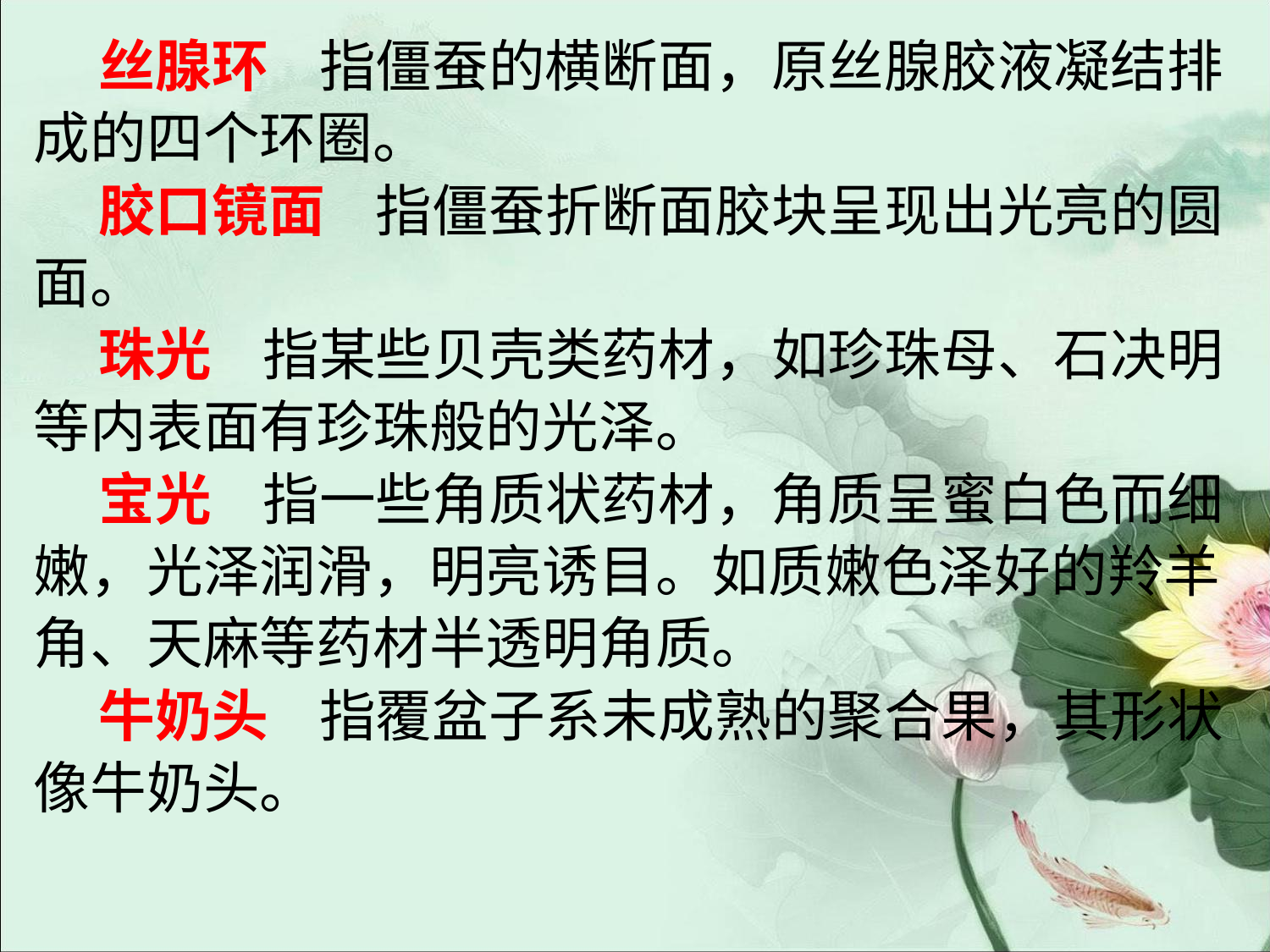

#
    丝腺环    指僵蚕的横断面，原丝腺胶液凝结排
成的四个环圈。
    胶口镜面    指僵蚕折断面胶块呈现出光亮的圆
面。
    珠光    指某些贝壳类药材，如珍珠母、石决明
等内表面有珍珠般的光泽。
    宝光    指一些角质状药材，角质呈蜜白色而细
嫩，光泽润滑，明亮诱目。如质嫩色泽好的羚羊
角、天麻等药材半透明角质。
    牛奶头    指覆盆子系未成熟的聚合果，其形状
像牛奶头。